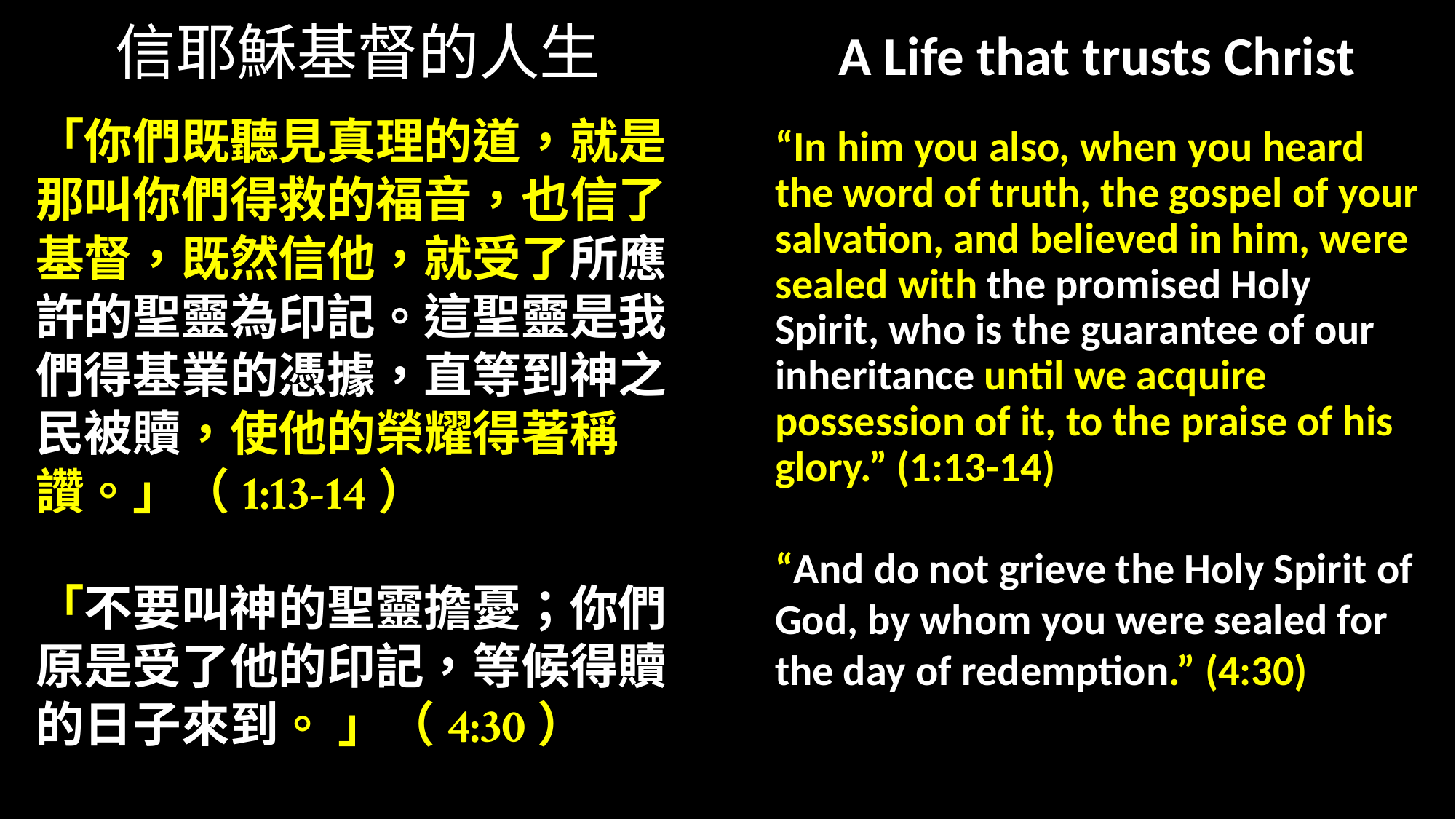

# 信耶穌基督的人生
A Life that trusts Christ
「你們既聽見真理的道，就是那叫你們得救的福音，也信了基督，既然信他，就受了所應許的聖靈為印記。這聖靈是我們得基業的憑據，直等到神之民被贖，使他的榮耀得著稱讚。」（1:13-14）

「不要叫神的聖靈擔憂；你們原是受了他的印記，等候得贖的日子來到。 」（4:30）

“In him you also, when you heard the word of truth, the gospel of your salvation, and believed in him, were sealed with the promised Holy Spirit, who is the guarantee of our inheritance until we acquire possession of it, to the praise of his glory.” (1:13-14)

“And do not grieve the Holy Spirit of God, by whom you were sealed for the day of redemption.” (4:30)